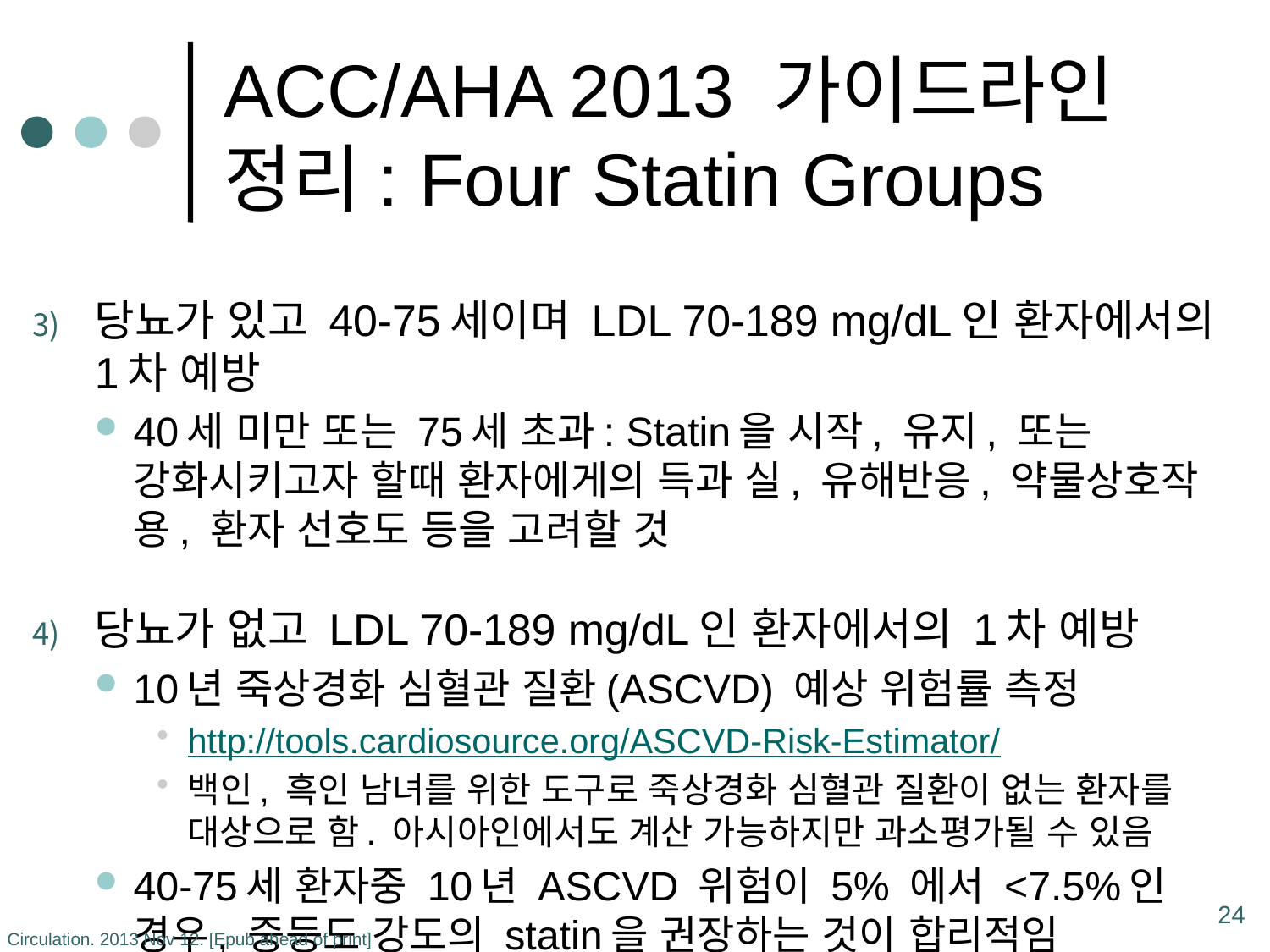

# ACC/AHA 2013 가이드라인 정리: Four Statin Groups
당뇨가 있고 40-75세이며 LDL 70-189 mg/dL인 환자에서의 1차 예방
40세 미만 또는 75세 초과: Statin을 시작, 유지, 또는 강화시키고자 할때 환자에게의 득과 실, 유해반응, 약물상호작용, 환자 선호도 등을 고려할 것

당뇨가 없고 LDL 70-189 mg/dL인 환자에서의 1차 예방
10년 죽상경화 심혈관 질환(ASCVD) 예상 위험률 측정
http://tools.cardiosource.org/ASCVD-Risk-Estimator/
백인, 흑인 남녀를 위한 도구로 죽상경화 심혈관 질환이 없는 환자를 대상으로 함. 아시아인에서도 계산 가능하지만 과소평가될 수 있음
40-75세 환자중 10년 ASCVD 위험이 5% 에서 <7.5%인 경우, 중등도 강도의 statin을 권장하는 것이 합리적임

24
Circulation. 2013 Nov 12. [Epub ahead of print]